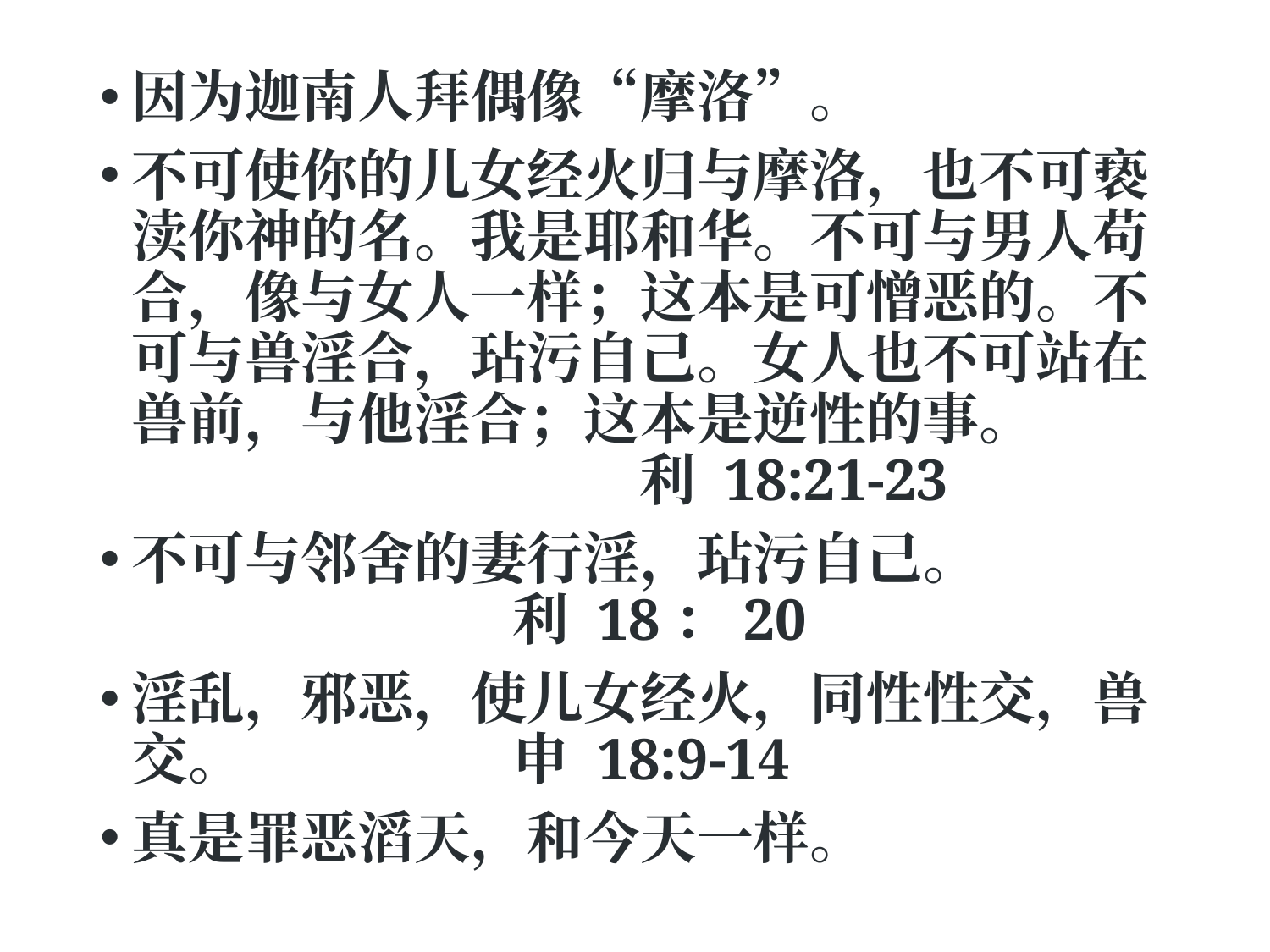

因为迦南人拜偶像“摩洛”。
不可使你的儿女经火归与摩洛，也不可亵渎你神的名。我是耶和华。不可与男人苟合，像与女人一样；这本是可憎恶的。不可与兽淫合，玷污自己。女人也不可站在兽前，与他淫合；这本是逆性的事。 					利 18:21-23
不可与邻舍的妻行淫，玷污自己。 					利 18：20
淫乱，邪恶，使儿女经火，同性性交，兽交。	 		申 18:9-14
真是罪恶滔天，和今天一样。